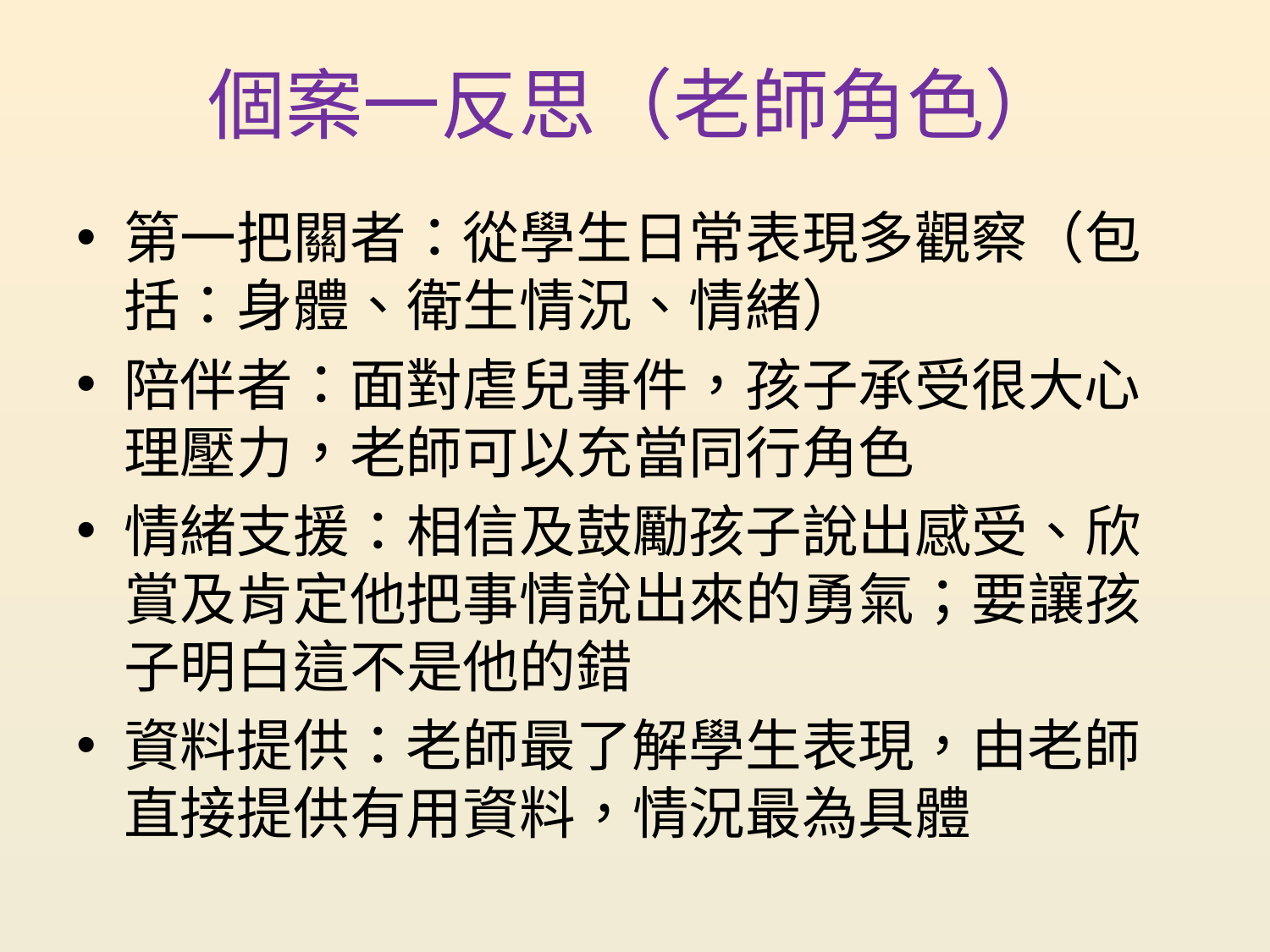

# 個案一反思（老師角色）
第一把關者：從學生日常表現多觀察（包括：身體、衛生情況、情緒）
陪伴者：面對虐兒事件，孩子承受很大心理壓力，老師可以充當同行角色
情緒支援：相信及鼓勵孩子說出感受、欣賞及肯定他把事情說出來的勇氣；要讓孩子明白這不是他的錯
資料提供：老師最了解學生表現，由老師直接提供有用資料，情況最為具體